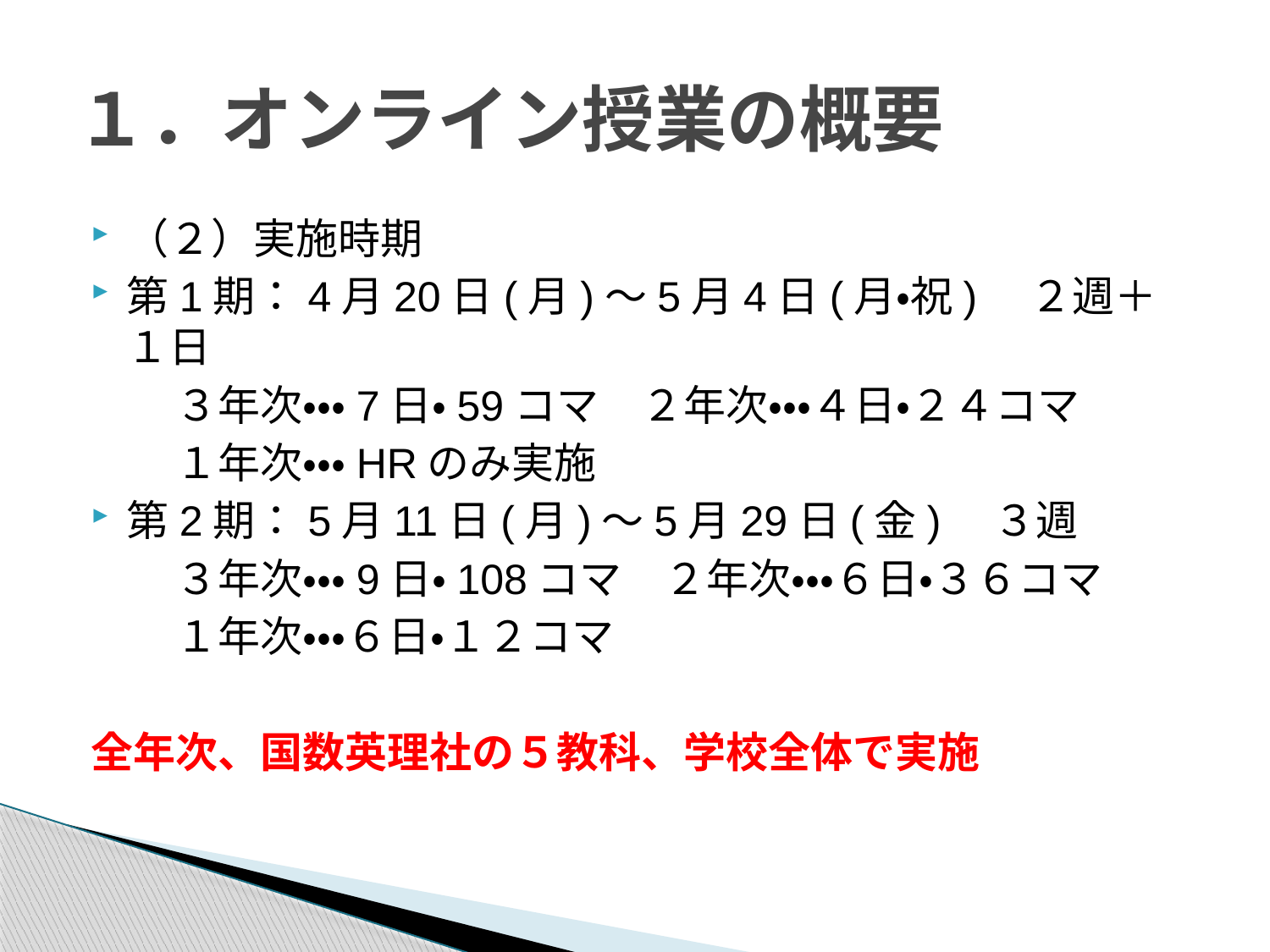

# １．オンライン授業の概要
（２）実施時期
第1期：4月20日(月)～5月4日(月・祝)　２週＋１日
　　３年次・・・7日・59コマ　２年次・・・４日・２４コマ
　　１年次・・・HRのみ実施
第2期：5月11日(月)～5月29日(金)　３週
　　３年次・・・9日・108コマ　２年次・・・６日・３６コマ
　　１年次・・・６日・１２コマ

全年次、国数英理社の５教科、学校全体で実施